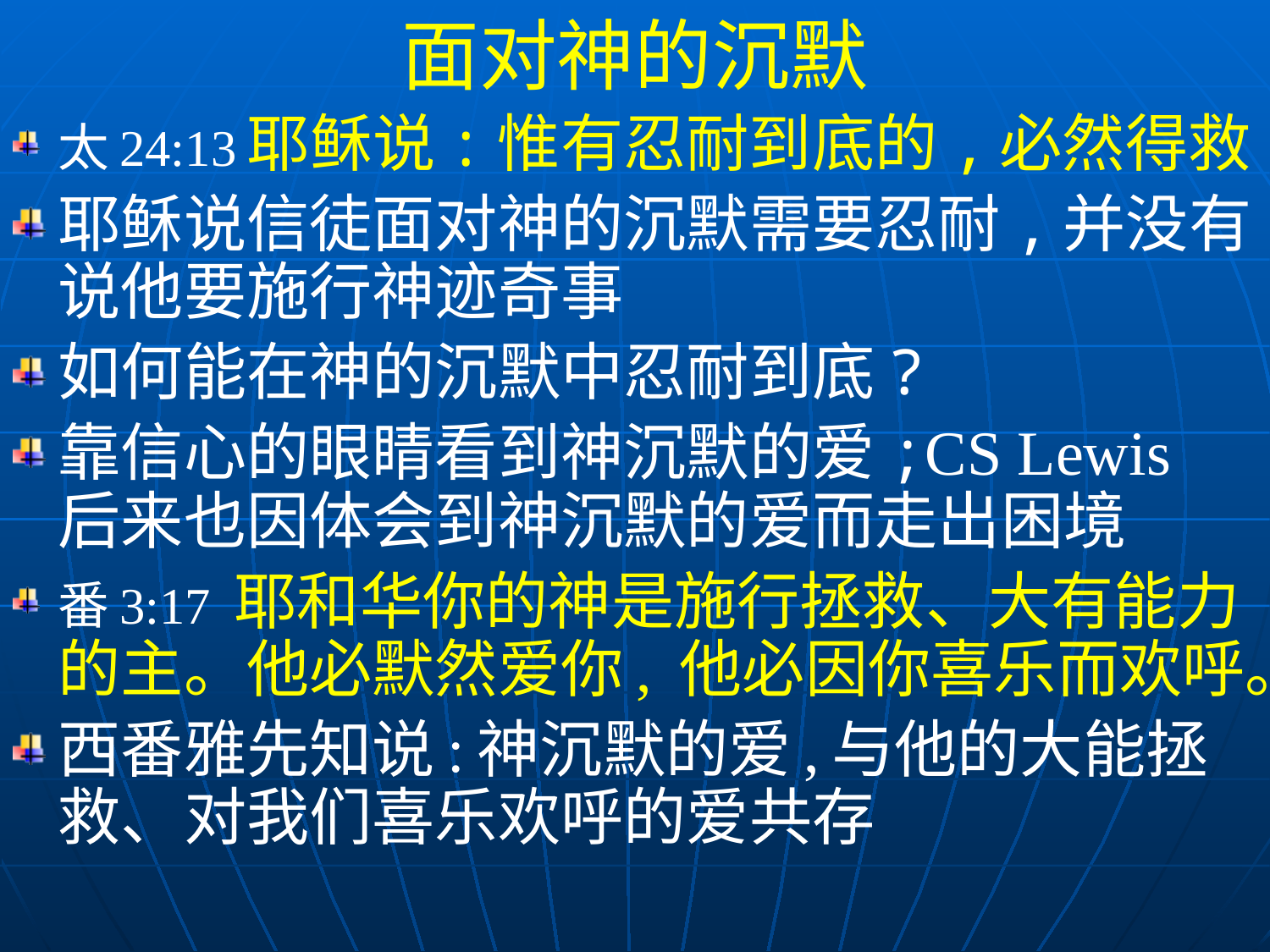

面对神的沉默
太24:13耶稣说:惟有忍耐到底的,必然得救
耶稣说信徒面对神的沉默需要忍耐,并没有说他要施行神迹奇事
如何能在神的沉默中忍耐到底?
靠信心的眼睛看到神沉默的爱;CS Lewis 后来也因体会到神沉默的爱而走出困境
番3:17 耶和华你的神是施行拯救、大有能力的主。他必默然爱你, 他必因你喜乐而欢呼。
西番雅先知说:神沉默的爱,与他的大能拯救、对我们喜乐欢呼的爱共存